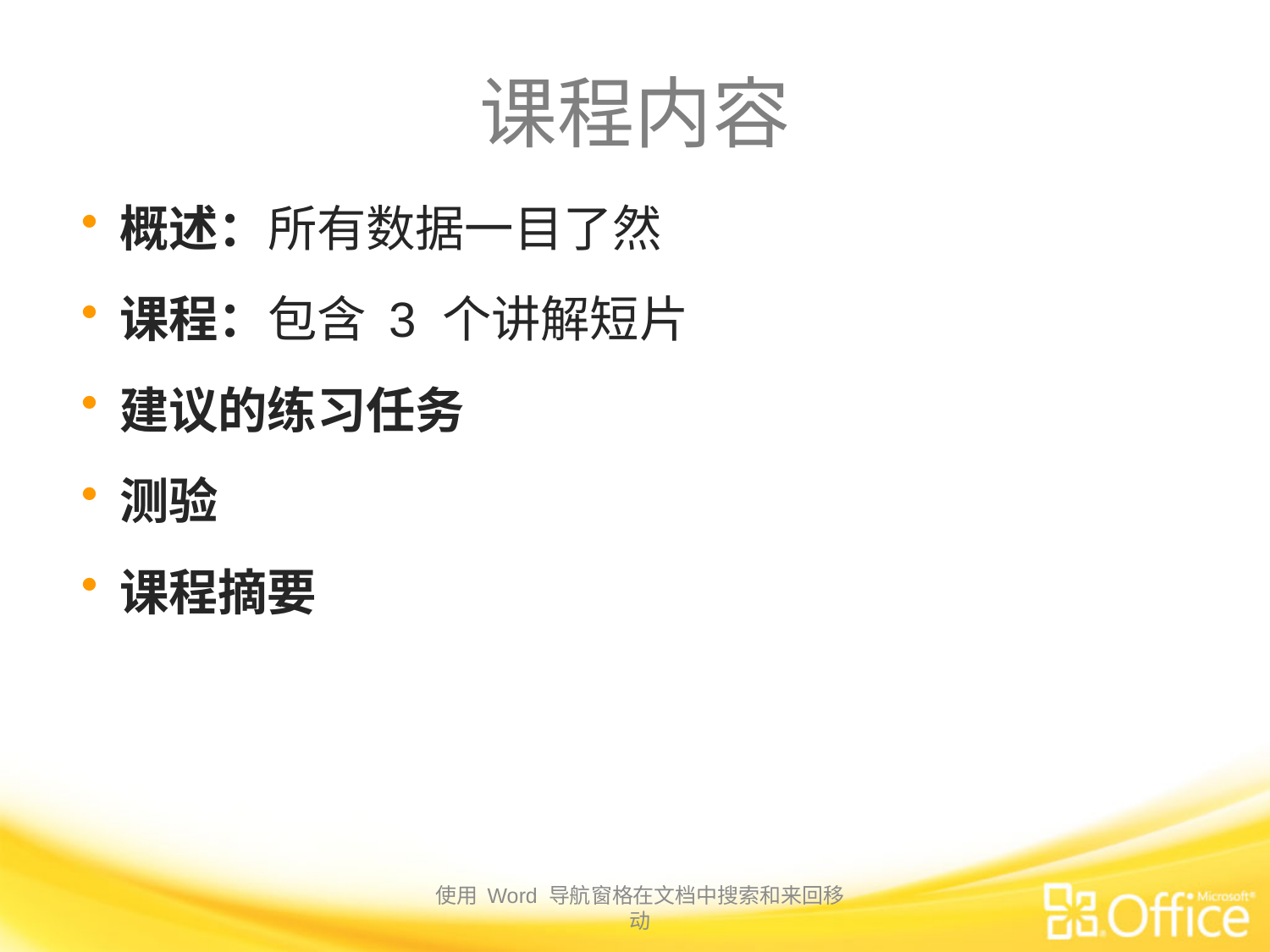

# 课程内容
概述：所有数据一目了然
课程：包含 3 个讲解短片
建议的练习任务
测验
课程摘要

使用 Word 导航窗格在文档中搜索和来回移动